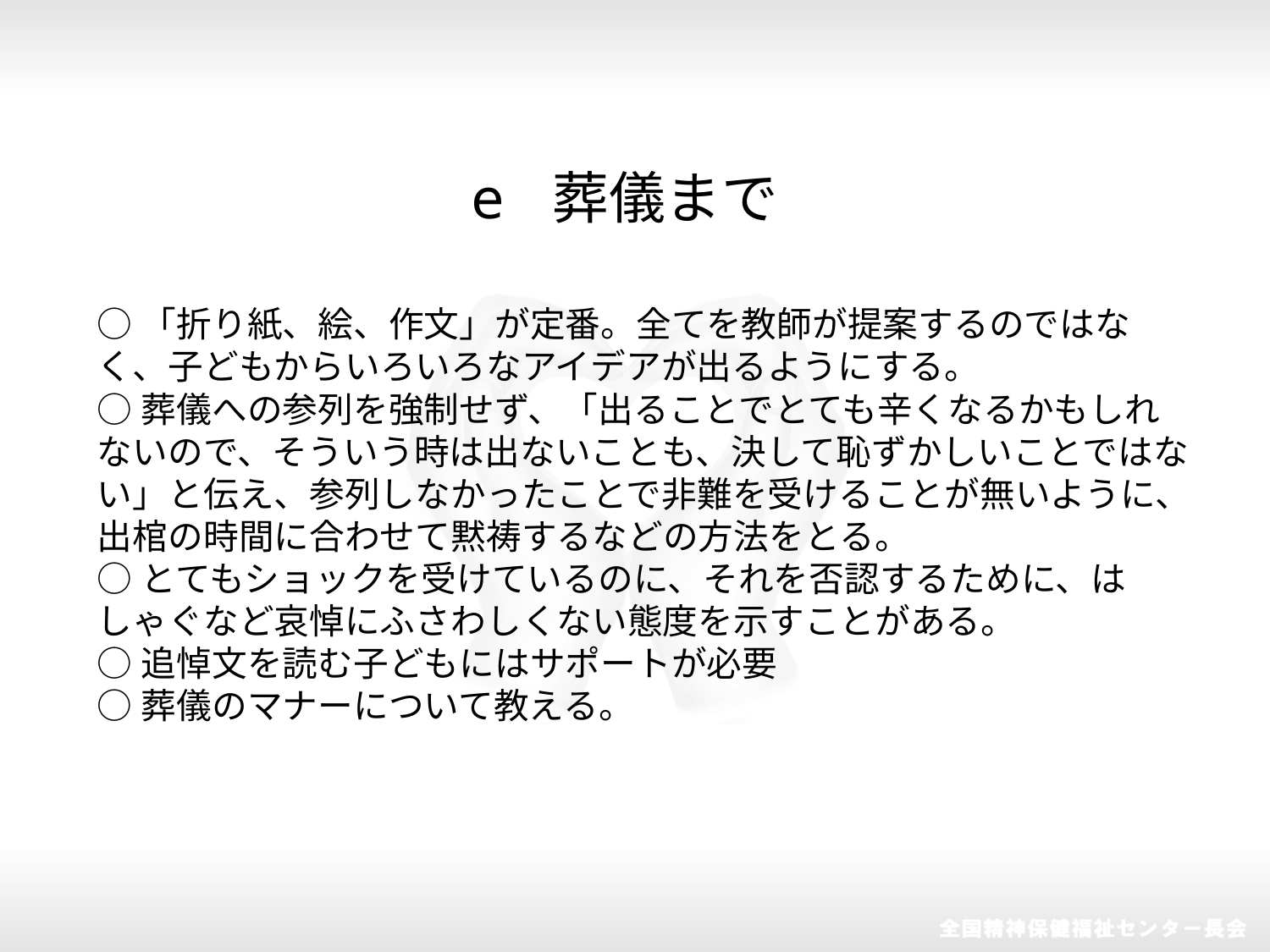

e 葬儀まで
○「折り紙、絵、作文」が定番。全てを教師が提案するのではなく、子どもからいろいろなアイデアが出るようにする。
○葬儀への参列を強制せず、「出ることでとても辛くなるかもしれないので、そういう時は出ないことも、決して恥ずかしいことではない」と伝え、参列しなかったことで非難を受けることが無いように、出棺の時間に合わせて黙祷するなどの方法をとる。
○とてもショックを受けているのに、それを否認するために、はしゃぐなど哀悼にふさわしくない態度を示すことがある。
○追悼文を読む子どもにはサポートが必要
○葬儀のマナーについて教える。